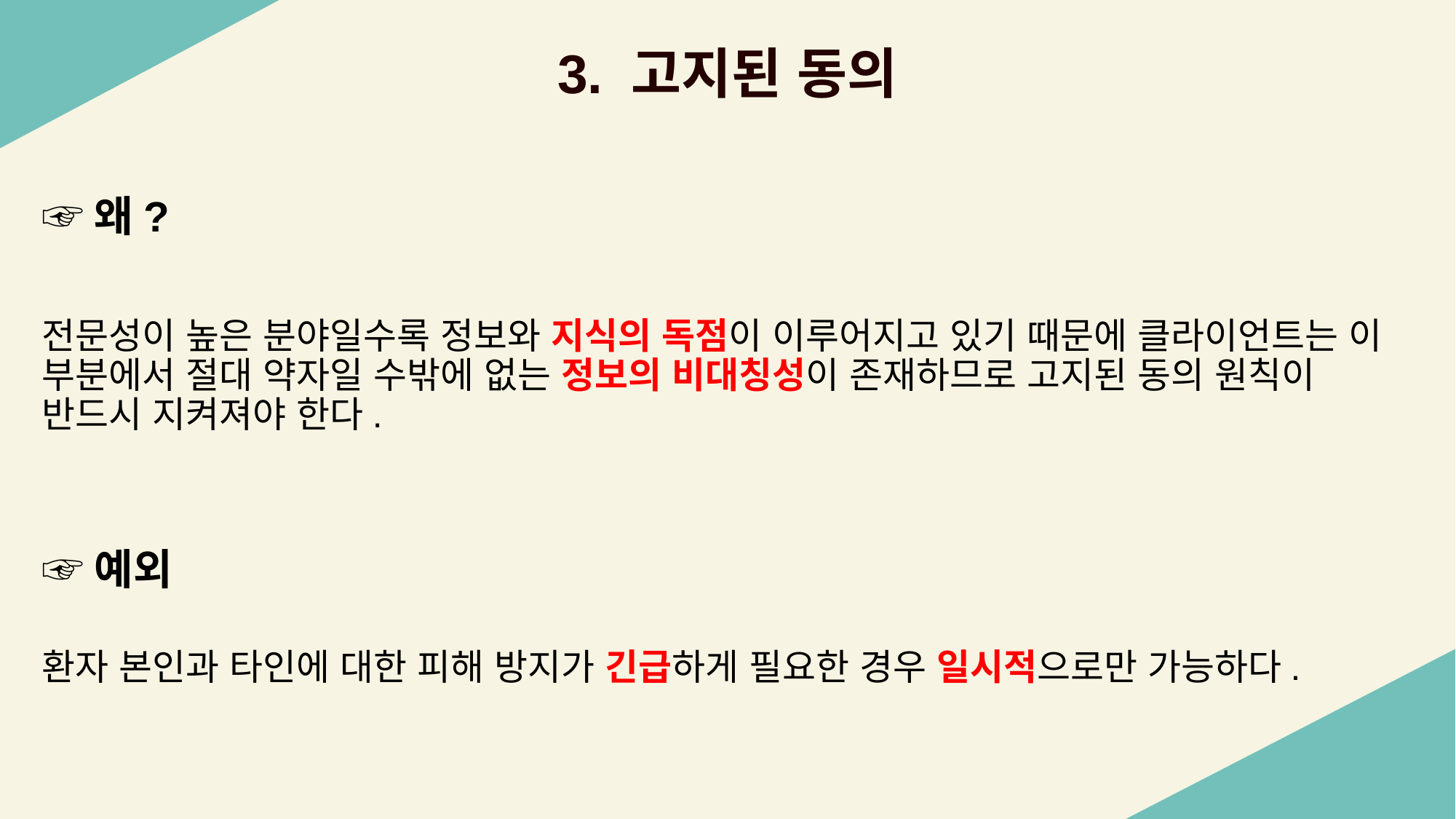

3. 고지된 동의
☞왜?

전문성이 높은 분야일수록 정보와 지식의 독점이 이루어지고 있기 때문에 클라이언트는 이 부분에서 절대 약자일 수밖에 없는 정보의 비대칭성이 존재하므로 고지된 동의 원칙이 반드시 지켜져야 한다.
☞예외

환자 본인과 타인에 대한 피해 방지가 긴급하게 필요한 경우 일시적으로만 가능하다.